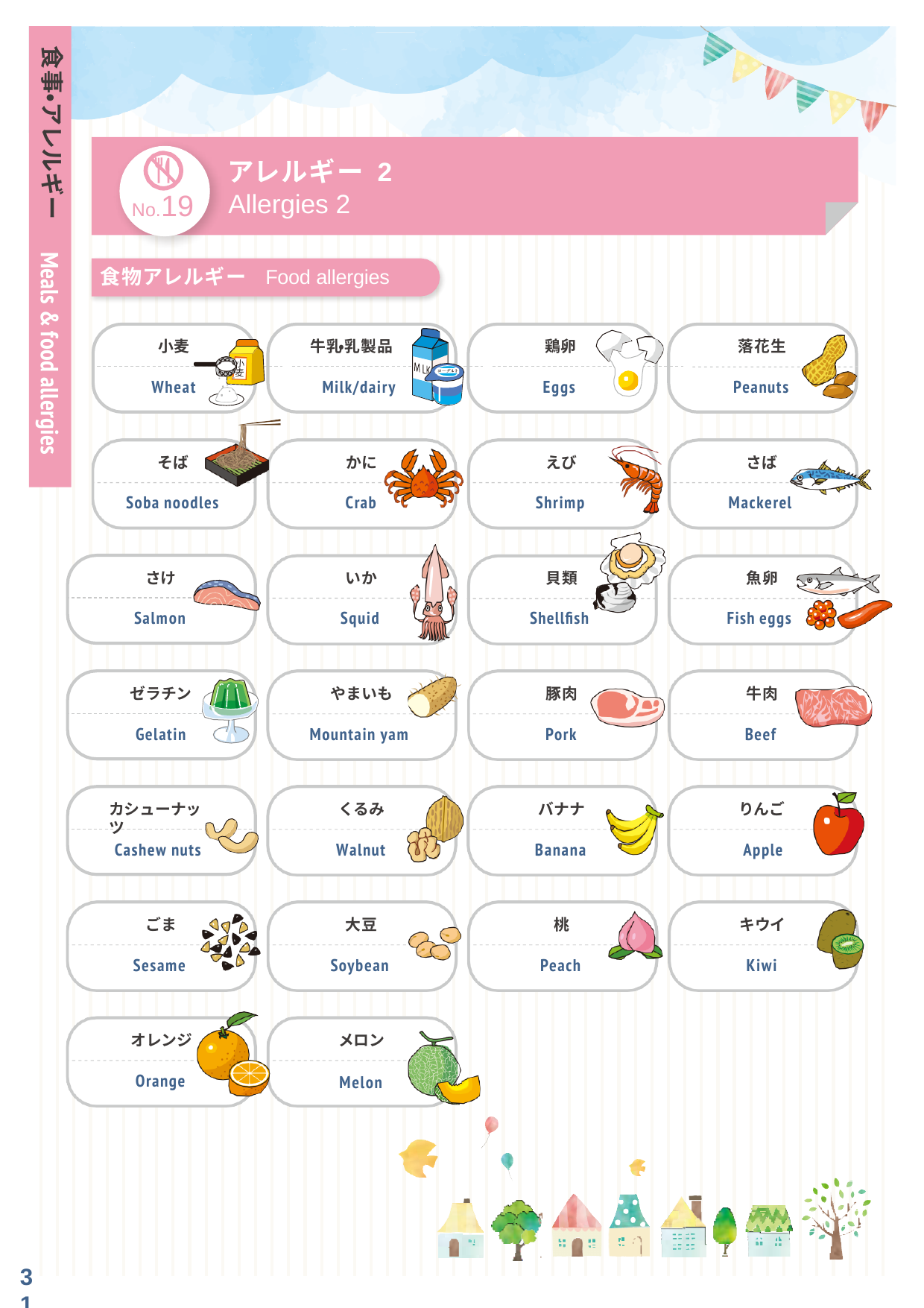

食事・アレルギー

アレルギー 2
No.19
Allergies 2
Meals & food allergies

食物アレルギー
Food allergies

小麦
牛乳・乳製品
鶏卵
落花生

Wheat
Milk/dairy
Eggs
Peanuts

そば
かに
えび
さば
Crab
Soba noodles
Shrimp
Mackerel

いか
貝類
さけ
魚卵
Squid
Shellfish
Salmon
Fish eggs

ゼラチン
やまいも
牛肉
豚肉

Gelatin
Mountain yam
Pork
Beef

カシューナッツ
くるみ
バナナ
りんご

Cashew nuts
Walnut
Banana
Apple

ごま
大豆
桃
キウイ
Soybean
Peach
Sesame
Kiwi

オレンジ
メロン
Orange
Melon

31